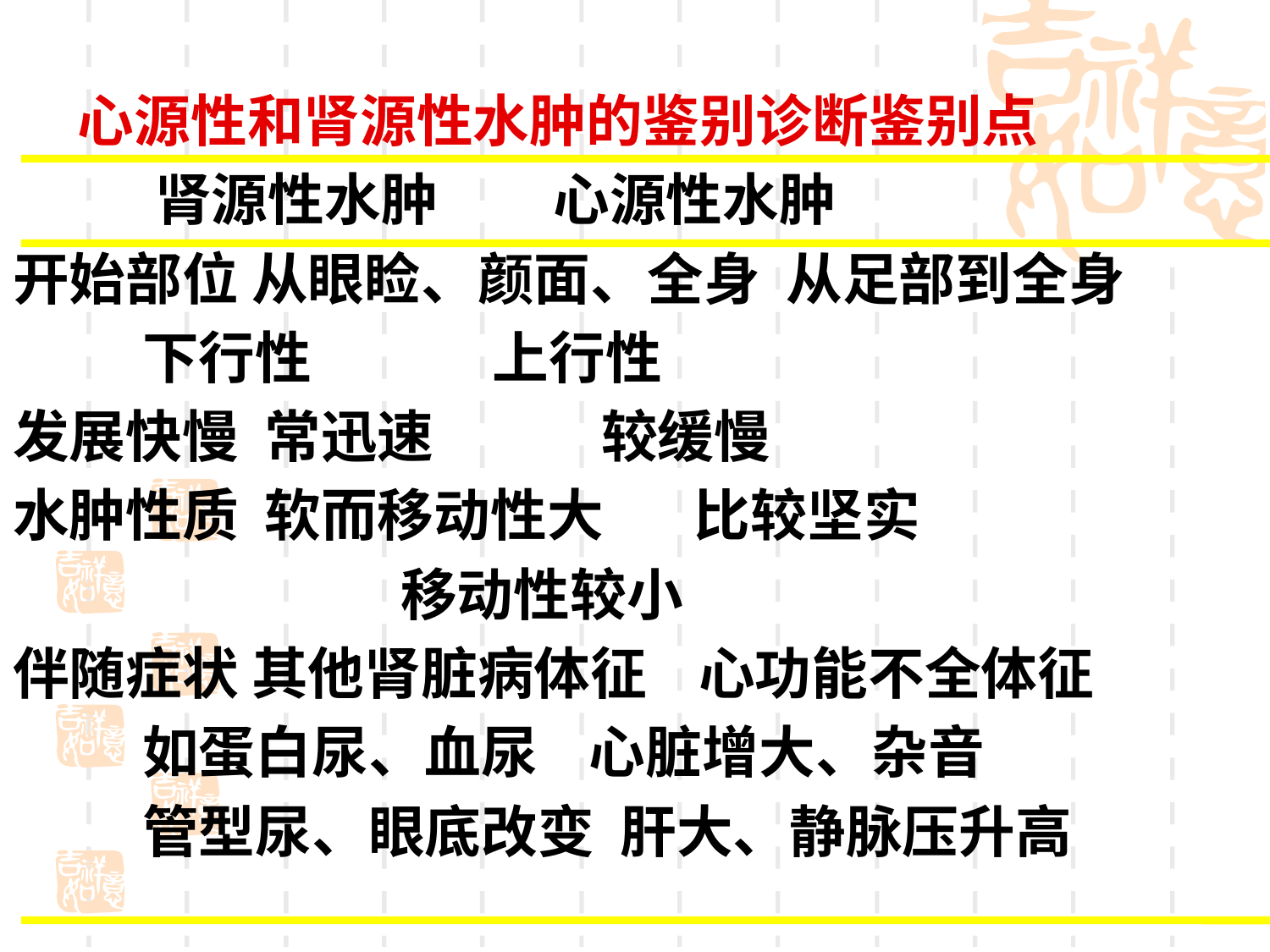

心源性和肾源性水肿的鉴别诊断鉴别点
          肾源性水肿         心源性水肿
开始部位 从眼睑、颜面、全身  从足部到全身
         下行性              上行性
发展快慢  常迅速             较缓慢
水肿性质  软而移动性大       比较坚实
                             移动性较小
伴随症状 其他肾脏病体征    心功能不全体征
         如蛋白尿、血尿    心脏增大、杂音
         管型尿、眼底改变  肝大、静脉压升高

#